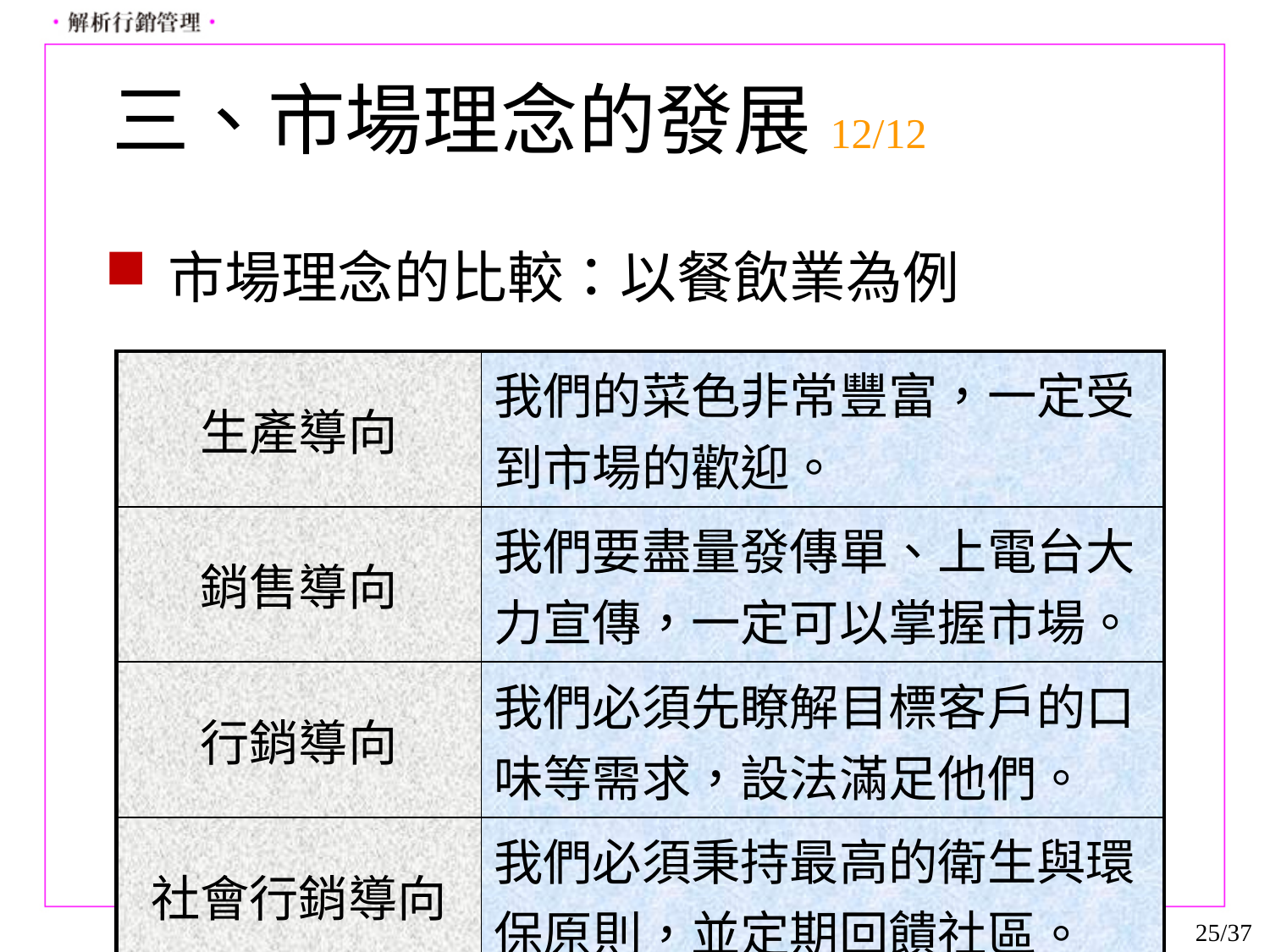

# 三、市場理念的發展12/12
市場理念的比較：以餐飲業為例
| 生產導向 | 我們的菜色非常豐富，一定受到市場的歡迎。 |
| --- | --- |
| 銷售導向 | 我們要盡量發傳單、上電台大力宣傳，一定可以掌握市場。 |
| 行銷導向 | 我們必須先瞭解目標客戶的口味等需求，設法滿足他們。 |
| 社會行銷導向 | 我們必須秉持最高的衛生與環保原則，並定期回饋社區。 |
25/37